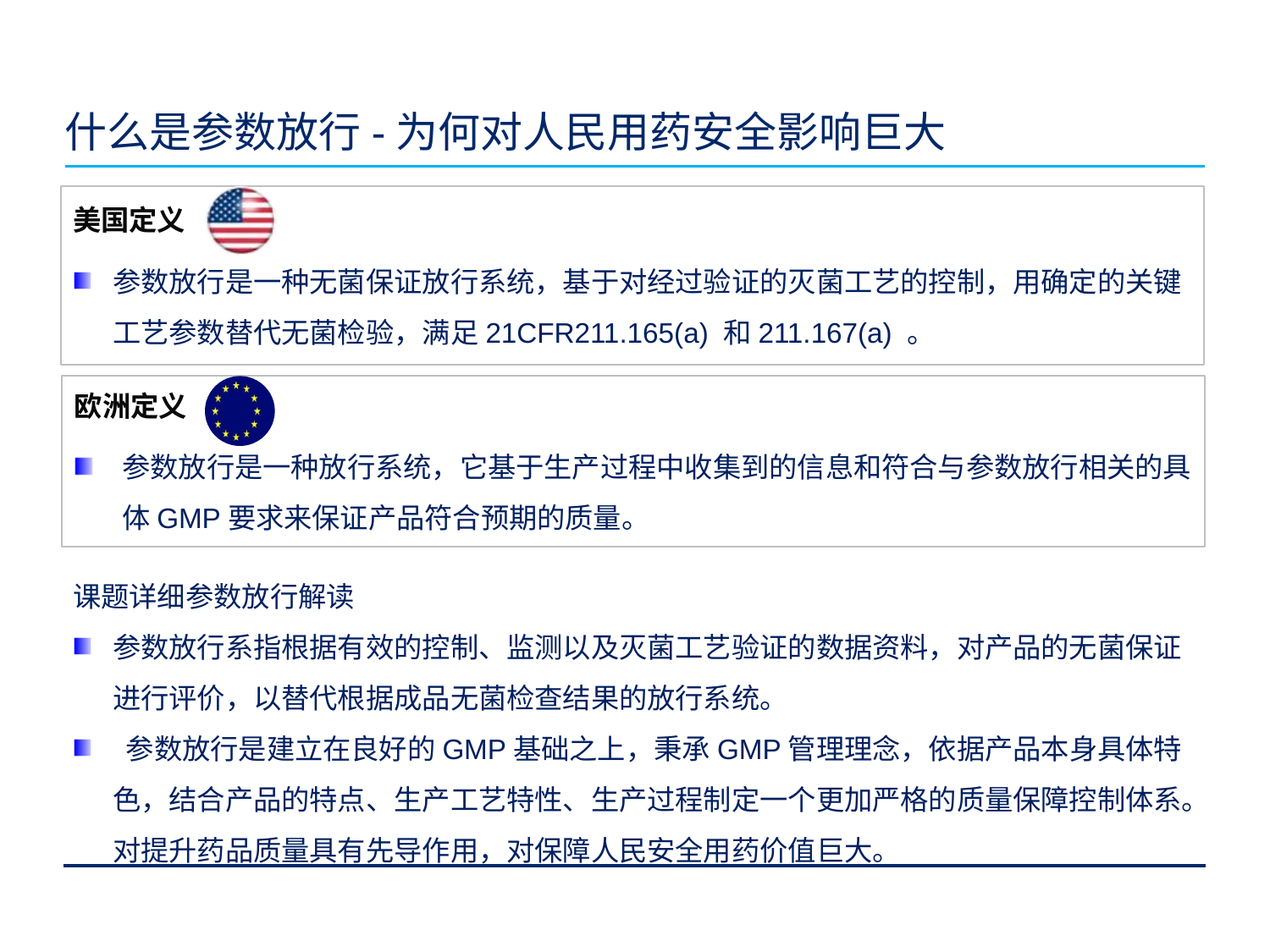

# 什么是参数放行-为何对人民用药安全影响巨大
美国定义
参数放行是一种无菌保证放行系统，基于对经过验证的灭菌工艺的控制，用确定的关键工艺参数替代无菌检验，满足21CFR211.165(a) 和211.167(a) 。

欧洲定义
参数放行是一种放行系统，它基于生产过程中收集到的信息和符合与参数放行相关的具体GMP要求来保证产品符合预期的质量。

课题详细参数放行解读
参数放行系指根据有效的控制、监测以及灭菌工艺验证的数据资料，对产品的无菌保证进行评价，以替代根据成品无菌检查结果的放行系统。
 参数放行是建立在良好的GMP基础之上，秉承GMP管理理念，依据产品本身具体特色，结合产品的特点、生产工艺特性、生产过程制定一个更加严格的质量保障控制体系。对提升药品质量具有先导作用，对保障人民安全用药价值巨大。
3